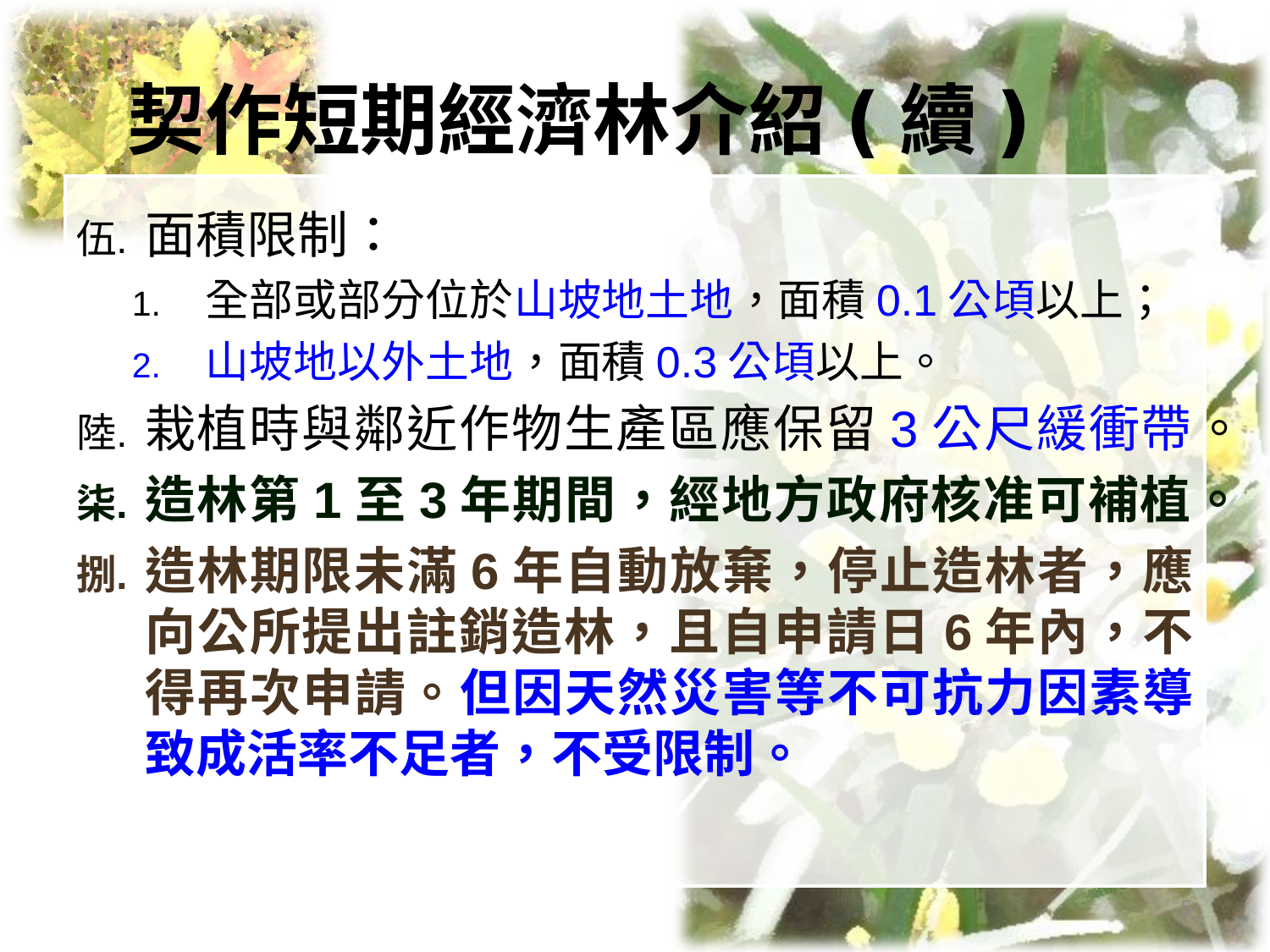

# 契作短期經濟林介紹(續)

面積限制：
全部或部分位於山坡地土地，面積0.1公頃以上；
山坡地以外土地，面積0.3公頃以上。
栽植時與鄰近作物生產區應保留3公尺緩衝帶。
造林第1至3年期間，經地方政府核准可補植。
造林期限未滿6年自動放棄，停止造林者，應向公所提出註銷造林，且自申請日6年內，不得再次申請。但因天然災害等不可抗力因素導致成活率不足者，不受限制。

5